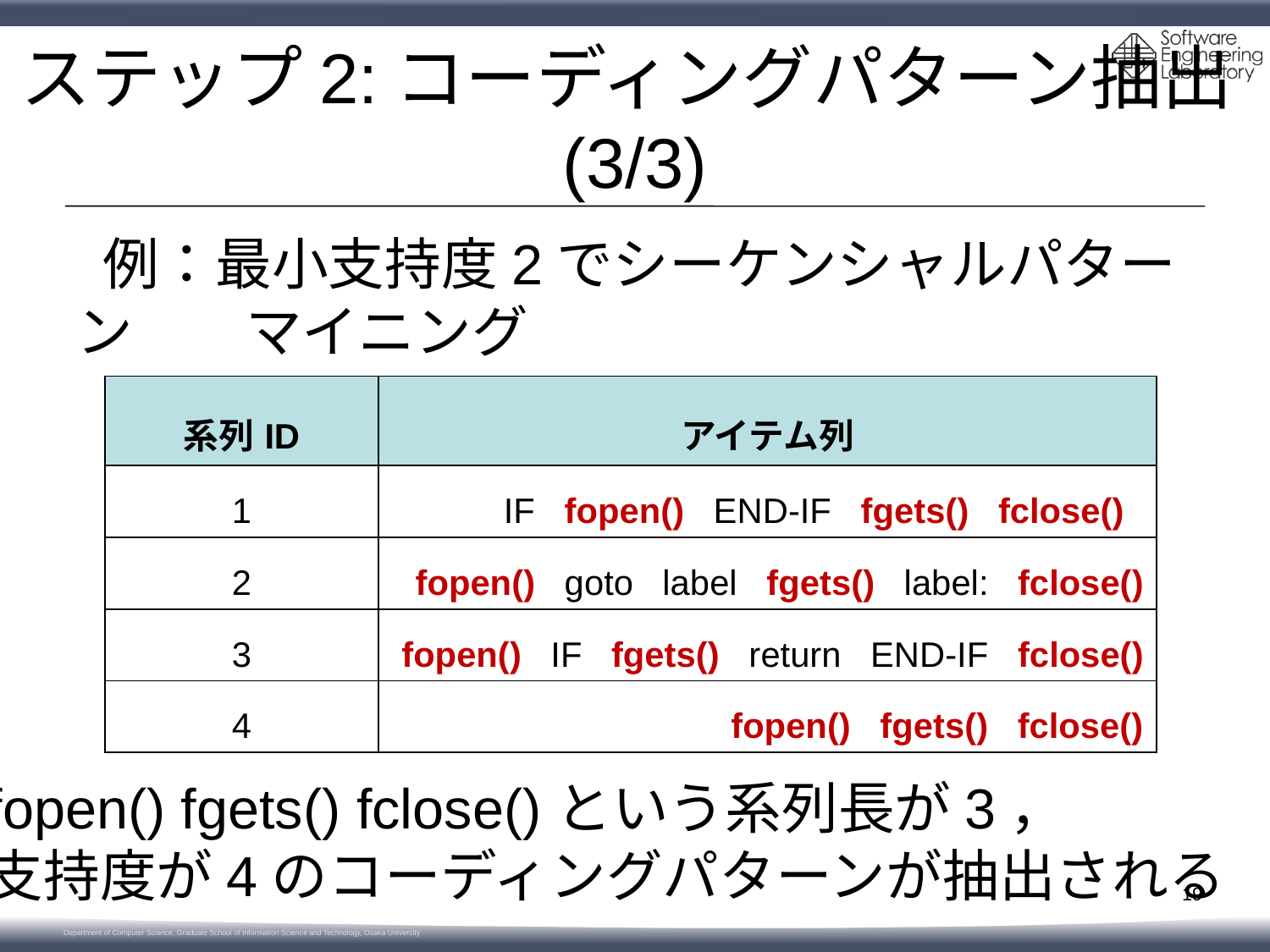

# ステップ2:コーディングパターン抽出(3/3)
 例：最小支持度2でシーケンシャルパターン　　マイニング

| 系列ID | アイテム列 |
| --- | --- |
| 1 | IF fopen() END-IF fgets() fclose() |
| 2 | fopen() goto label fgets() label: fclose() |
| 3 | fopen() IF fgets() return END-IF fclose() |
| 4 | fopen() fgets() fclose() |
fopen() fgets() fclose()という系列長が3，
支持度が4のコーディングパターンが抽出される
19